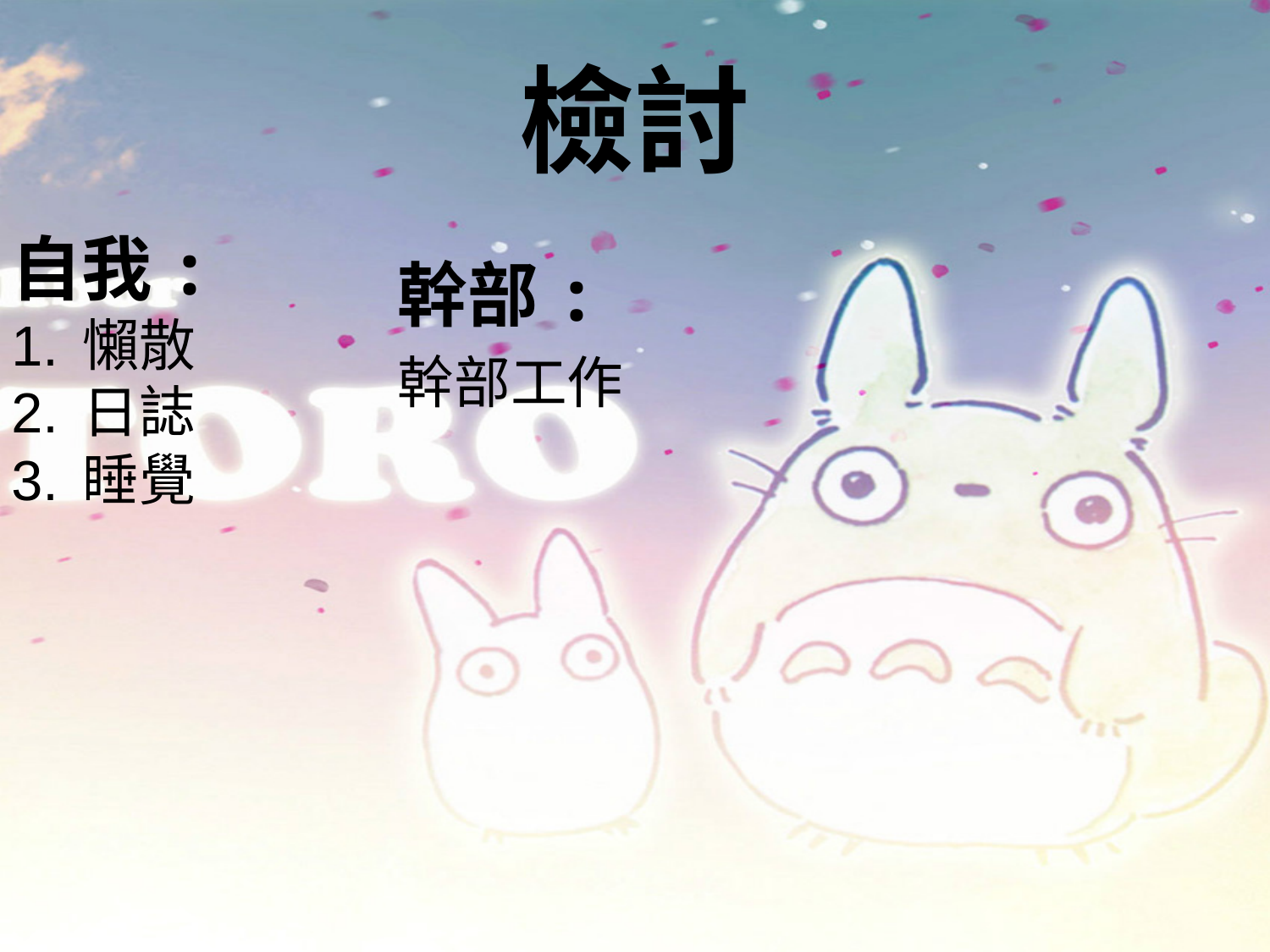

# 檢討
自我:
懶散
日誌
睡覺

幹部:
幹部工作